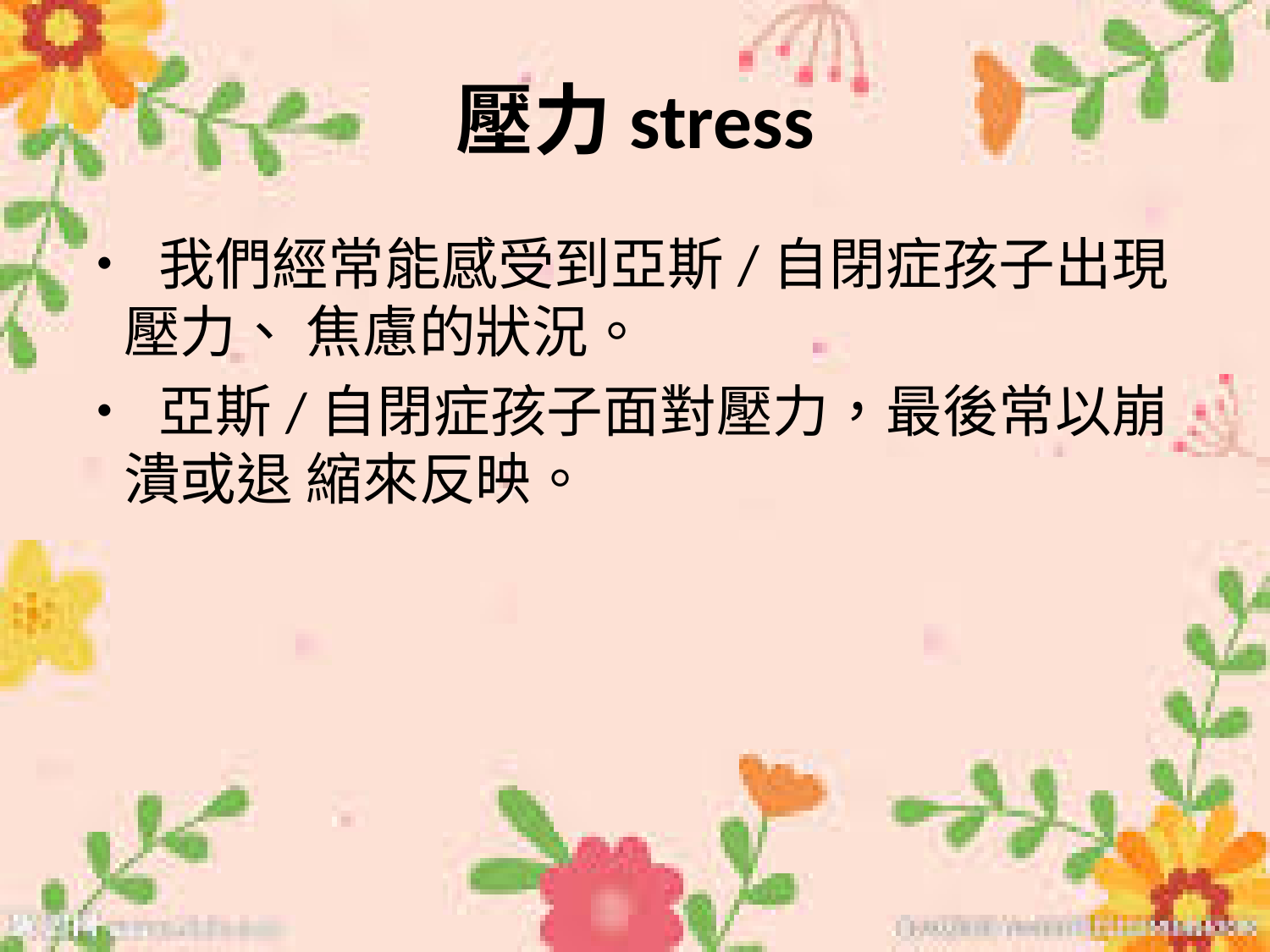

# 壓力stress
• 我們經常能感受到亞斯/自閉症孩子出現壓力、 焦慮的狀況。
• 亞斯/自閉症孩子面對壓力，最後常以崩潰或退 縮來反映。